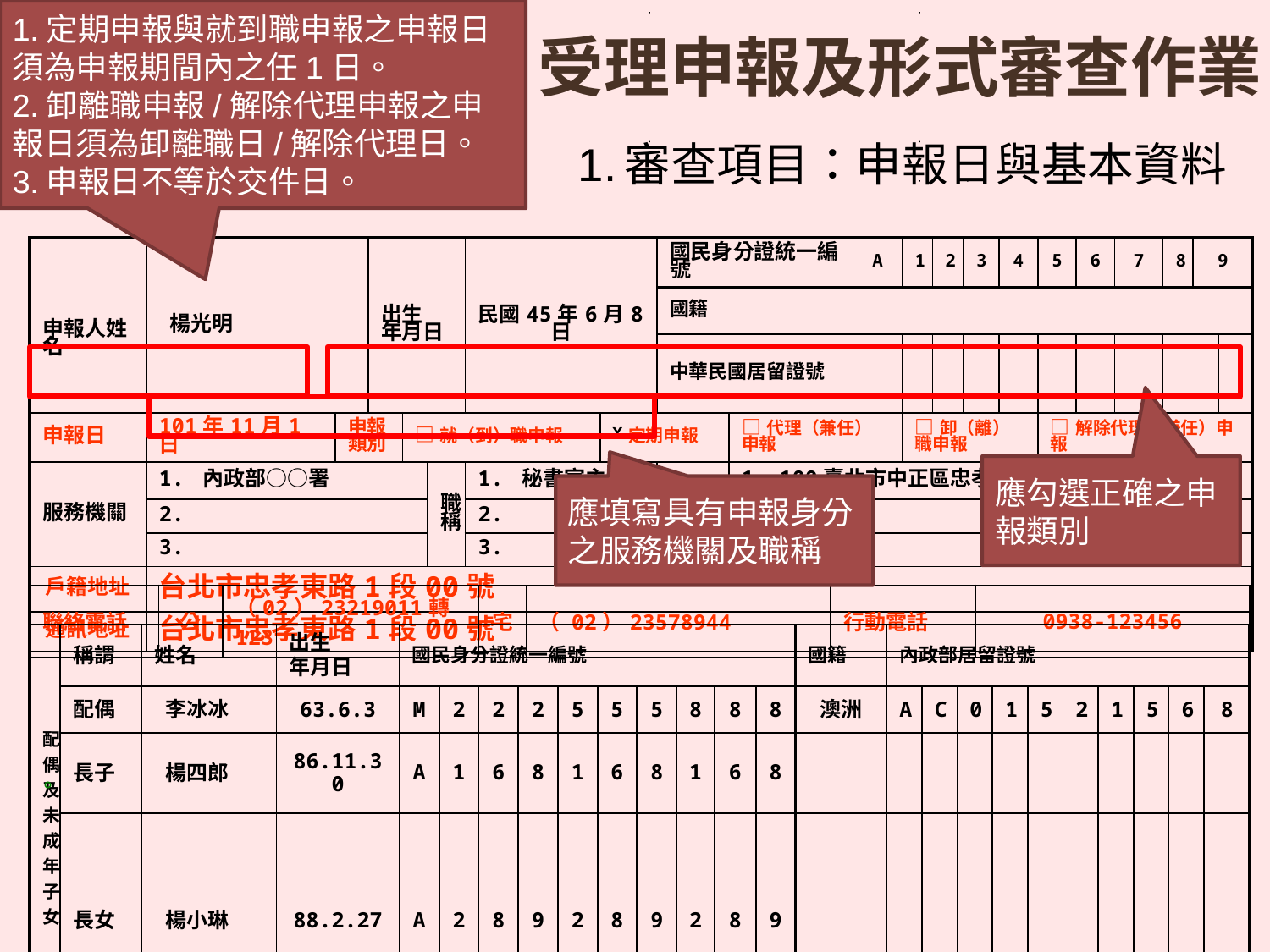

1.定期申報與就到職申報之申報日須為申報期間內之任1日。
2.卸離職申報/解除代理申報之申報日須為卸離職日/解除代理日。
3.申報日不等於交件日。

受理申報及形式審查作業
1.審查項目：申報日與基本資料

| 申報人姓名 | 楊光明 |  | 出生 年月日 |  |  | 民國45年6月8日 |  | 國民身分證統一編號 |  | A | 1 | 2 | 3 | 4 | 5 | 6 | 7 | 8 | 9 |  |
| --- | --- | --- | --- | --- | --- | --- | --- | --- | --- | --- | --- | --- | --- | --- | --- | --- | --- | --- | --- | --- |
|  |  |  |  |  |  |  |  | 國籍 |  |  |  |  |  |  |  |  |  |  |  |  |
|  |  |  |  |  |  |  |  | 中華民國居留證號 |  |  |  |  |  |  |  |  |  |  |  |  |
| 申報日 | 101年11月1日 | 申報 類別 |  | □就（到）職申報 |  |  | ˇ定期申報 |  | □代理（兼任）申報 |  | □卸（離）職申報 |  |  |  | □解除代理（兼任）申報 |  |  |  |  |  |
| 服務機關 | 1. 內政部○○署 |  |  |  | 職稱 | 1. 秘書室主任 |  | 機關地址 | 1. 100臺北市中正區忠孝東路1段7號 |  |  |  |  |  |  |  |  |  |  |  |
|  | 2. |  |  |  |  | 2. |  |  | 2. |  |  |  |  |  |  |  |  |  |  |  |
|  | 3. |  |  |  |  | 3. |  |  | 3. |  |  |  |  |  |  |  |  |  |  |  |
| 戶籍地址 | 台北市忠孝東路1段00號 |  |  |  |  |  |  |  |  |  |  |  |  |  |  |  |  |  |  |  |
| 通訊地址 | 台北市忠孝東路1段00號 |  |  |  |  |  |  |  |  |  |  |  |  |  |  |  |  |  |  |  |

應勾選正確之申報類別
應填寫具有申報身分之服務機關及職稱
| 聯絡電話 | 公 | （02）23219011轉123 | 宅 | （ 02）23578944 | 行動電話 | 0938-123456 |
| --- | --- | --- | --- | --- | --- | --- |
| 配偶及未成年子女 | 稱謂 | 姓名 | 出生 年月日 | 國民身分證統一編號 |  |  |  |  |  |  |  |  |  | 國籍 | 內政部居留證號 |  |  |  |  |  |  |  |  |  |
| --- | --- | --- | --- | --- | --- | --- | --- | --- | --- | --- | --- | --- | --- | --- | --- | --- | --- | --- | --- | --- | --- | --- | --- | --- |
|  | 配偶 | 李冰冰 | 63.6.3 | M | 2 | 2 | 2 | 5 | 5 | 5 | 8 | 8 | 8 | 澳洲 | A | C | 0 | 1 | 5 | 2 | 1 | 5 | 6 | 8 |
|  | 長子 | 楊四郎 | 86.11.30 | A | 1 | 6 | 8 | 1 | 6 | 8 | 1 | 6 | 8 |  |  |  |  |  |  |  |  |  |  |  |
|  | 長女 | 楊小琳 | 88.2.27 | A | 2 | 8 | 9 | 2 | 8 | 9 | 2 | 8 | 9 |  |  |  |  |  |  |  |  |  |  |  |
。
18